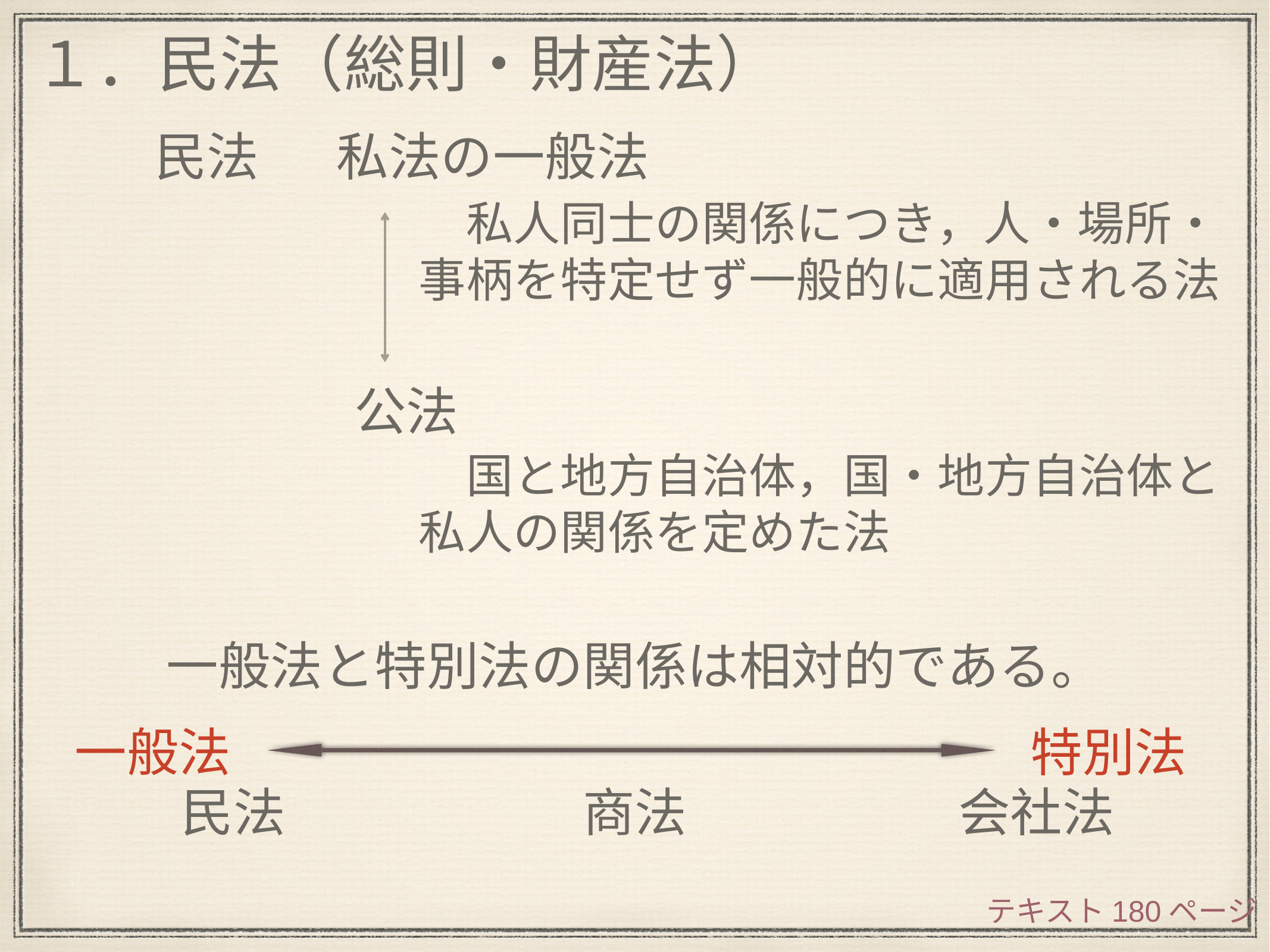

１．民法（総則・財産法）
民法
私法の一般法
　私人同士の関係につき，人・場所・事柄を特定せず一般的に適用される法

公法
　国と地方自治体，国・地方自治体と私人の関係を定めた法
一般法と特別法の関係は相対的である。
一般法
特別法

民法
商法
会社法
テキスト180ページ